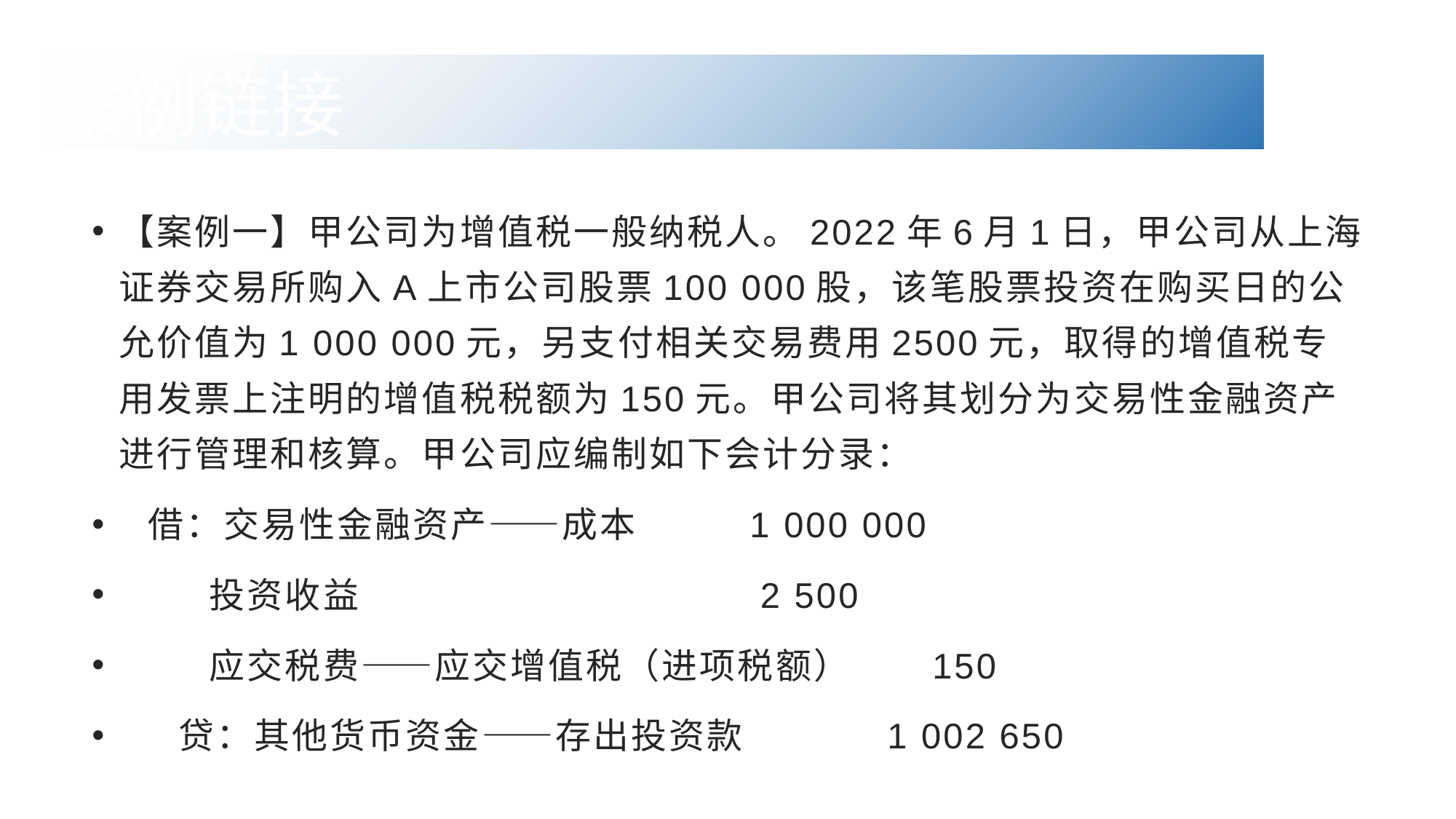

案例链接
【案例一】甲公司为增值税一般纳税人。2022年6月1日，甲公司从上海证券交易所购入A上市公司股票100 000股，该笔股票投资在购买日的公允价值为1 000 000元，另支付相关交易费用2500元，取得的增值税专用发票上注明的增值税税额为150元。甲公司将其划分为交易性金融资产进行管理和核算。甲公司应编制如下会计分录：
  借：交易性金融资产——成本          1 000 000
        投资收益                                      2 500
        应交税费——应交增值税（进项税额）       150
     贷：其他货币资金——存出投资款             1 002 650